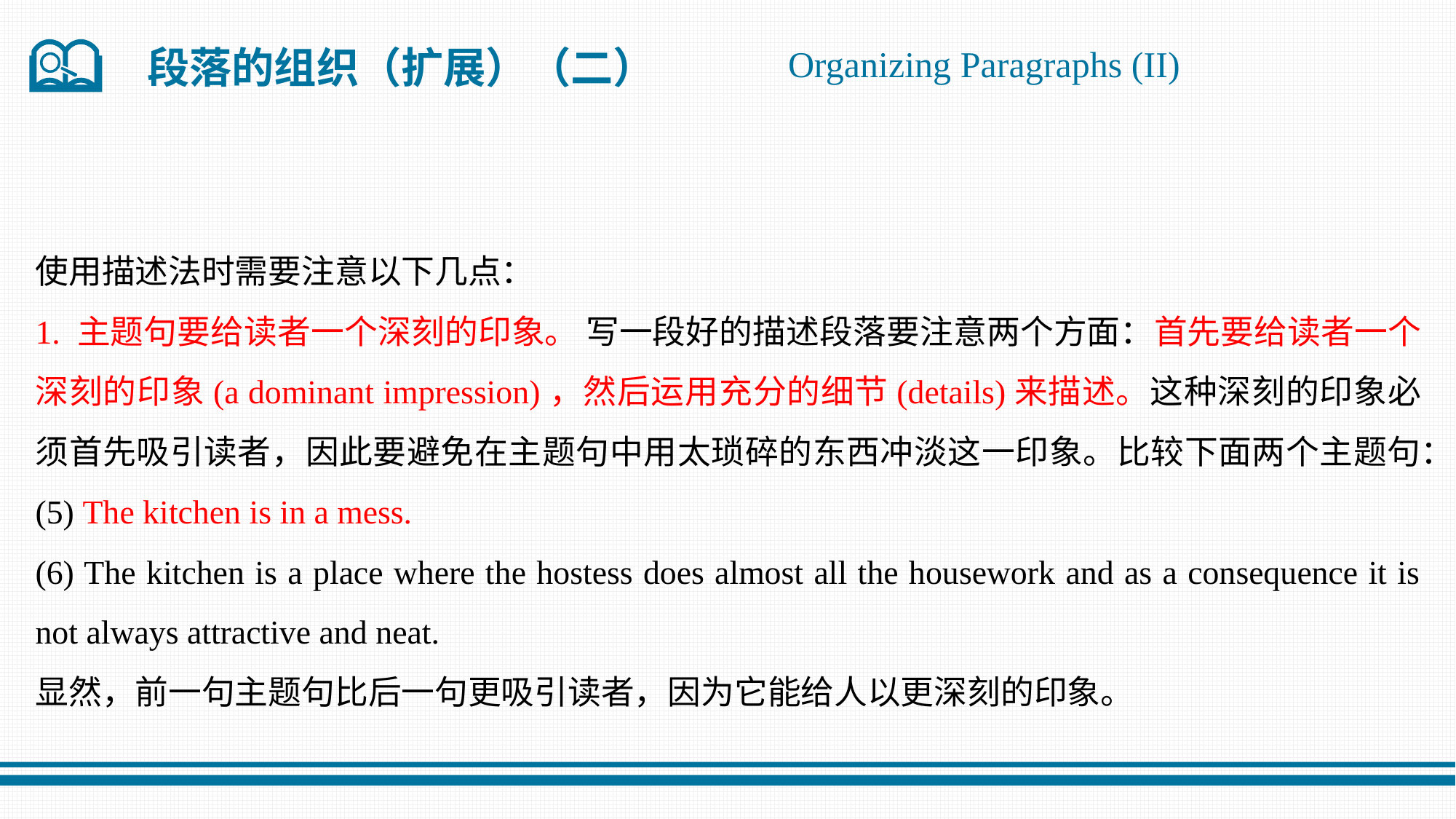

Organizing Paragraphs (II)
段落的组织（扩展）（二）

使用描述法时需要注意以下几点：
1. 主题句要给读者一个深刻的印象。 写一段好的描述段落要注意两个方面：首先要给读者一个深刻的印象(a dominant impression)，然后运用充分的细节(details)来描述。这种深刻的印象必须首先吸引读者，因此要避免在主题句中用太琐碎的东西冲淡这一印象。比较下面两个主题句：
(5) The kitchen is in a mess.
(6) The kitchen is a place where the hostess does almost all the housework and as a consequence it is not always attractive and neat.
显然，前一句主题句比后一句更吸引读者，因为它能给人以更深刻的印象。